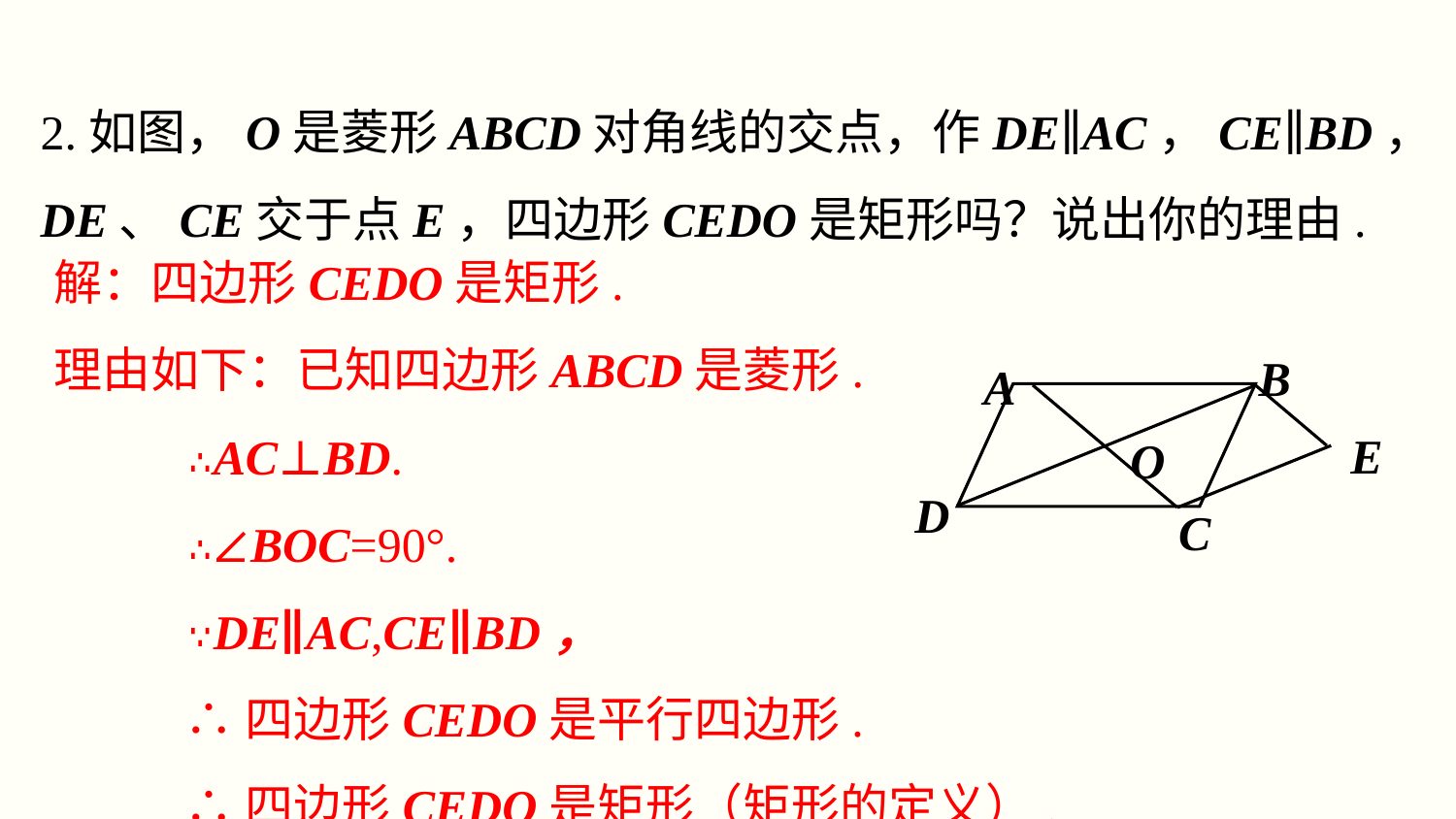

2.如图，O是菱形ABCD对角线的交点，作DE∥AC，CE∥BD，DE、CE交于点E，四边形CEDO是矩形吗？说出你的理由.
解：四边形CEDO是矩形.
理由如下：已知四边形ABCD是菱形.
           ∴AC⊥BD.
           ∴∠BOC=90°.
           ∵DE∥AC,CE∥BD，
            ∴四边形CEDO是平行四边形.
            ∴四边形CEDO是矩形（矩形的定义）.
B
A

E
O
D
C